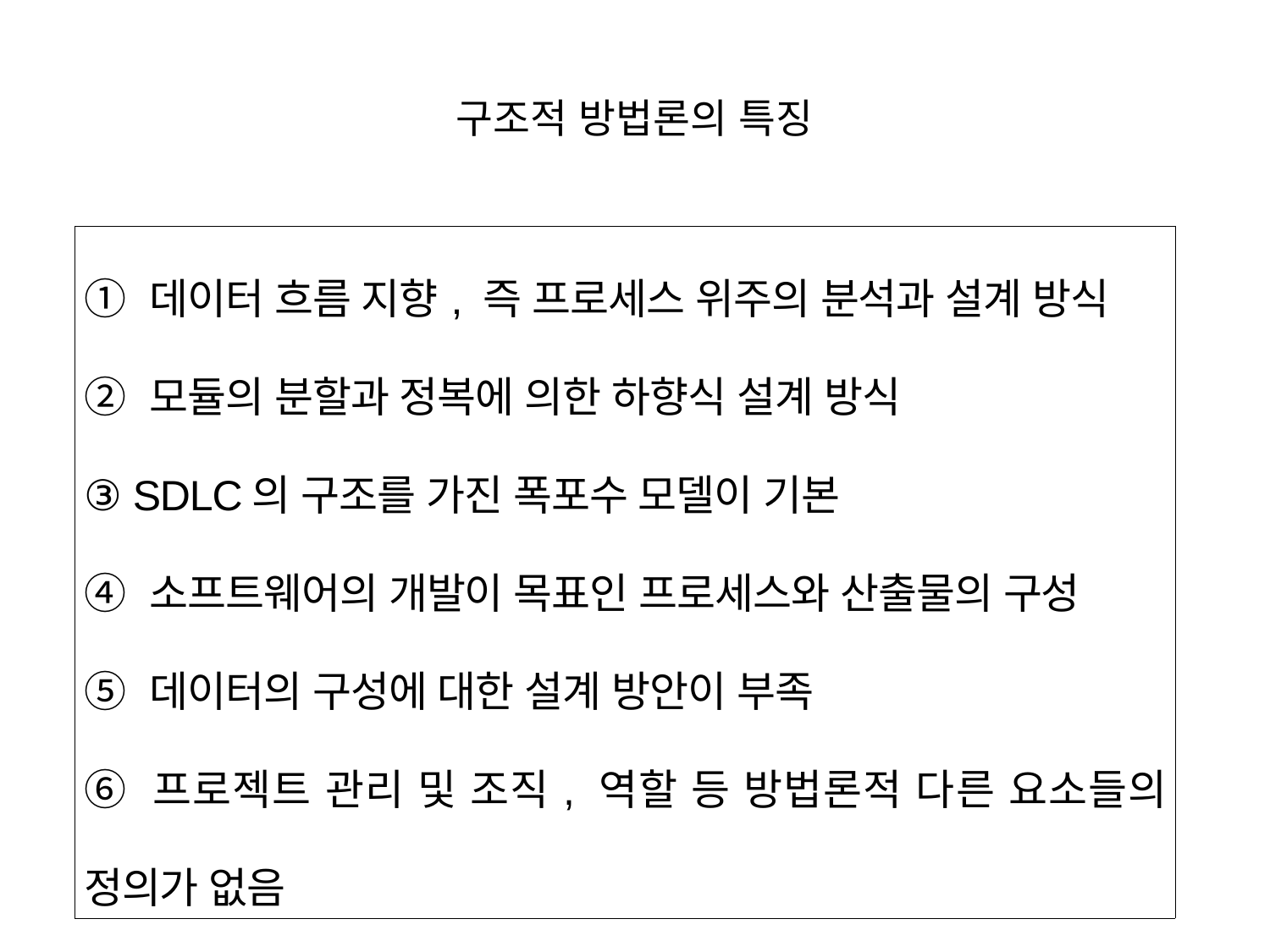

# 구조적 방법론의 특징
| ① 데이터 흐름 지향, 즉 프로세스 위주의 분석과 설계 방식 ② 모듈의 분할과 정복에 의한 하향식 설계 방식 ③ SDLC의 구조를 가진 폭포수 모델이 기본 ④ 소프트웨어의 개발이 목표인 프로세스와 산출물의 구성 ⑤ 데이터의 구성에 대한 설계 방안이 부족 ⑥ 프로젝트 관리 및 조직, 역할 등 방법론적 다른 요소들의 정의가 없음 |
| --- |